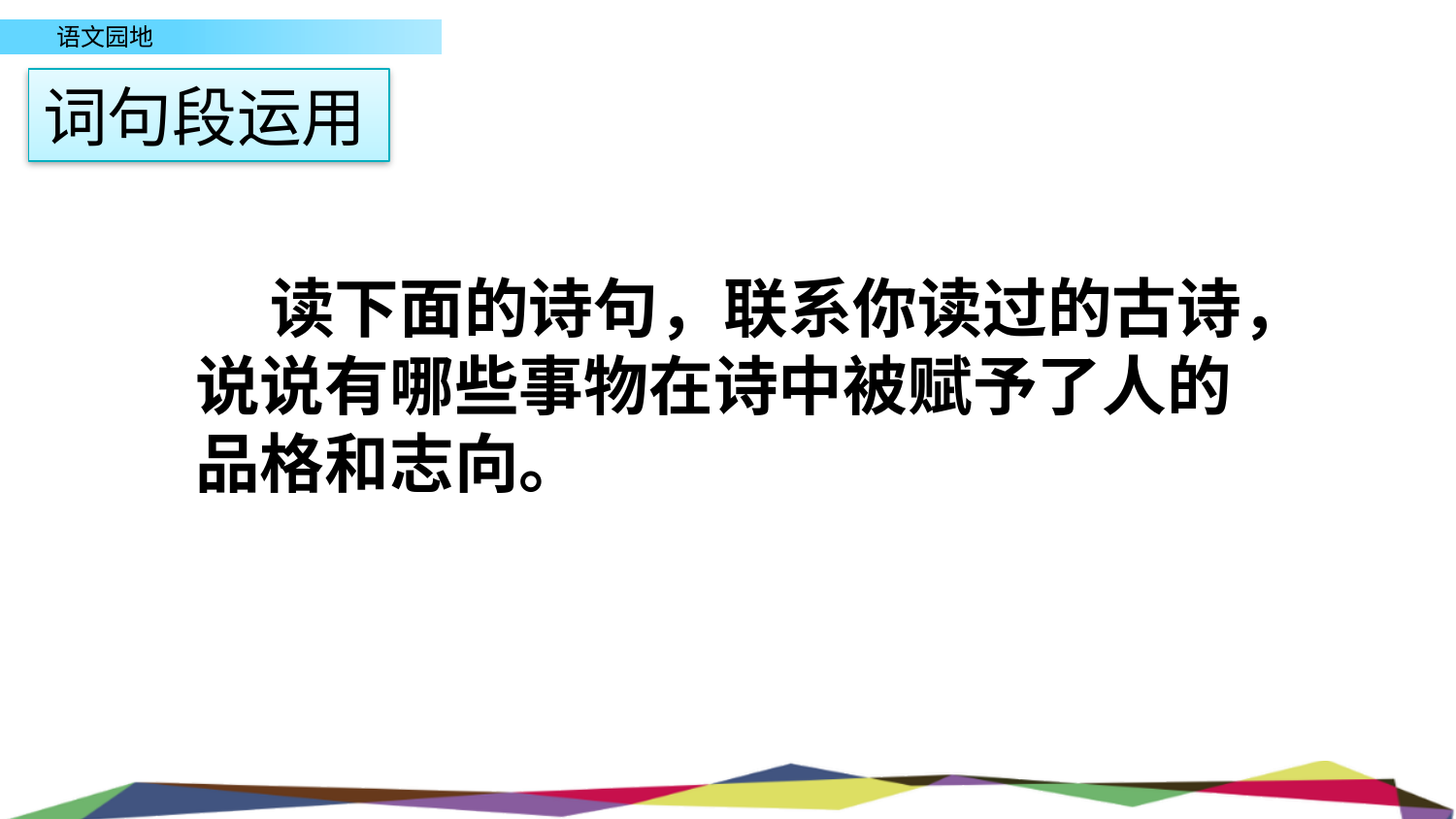

词句段运用
    读下面的诗句，联系你读过的古诗，说说有哪些事物在诗中被赋予了人的品格和志向。